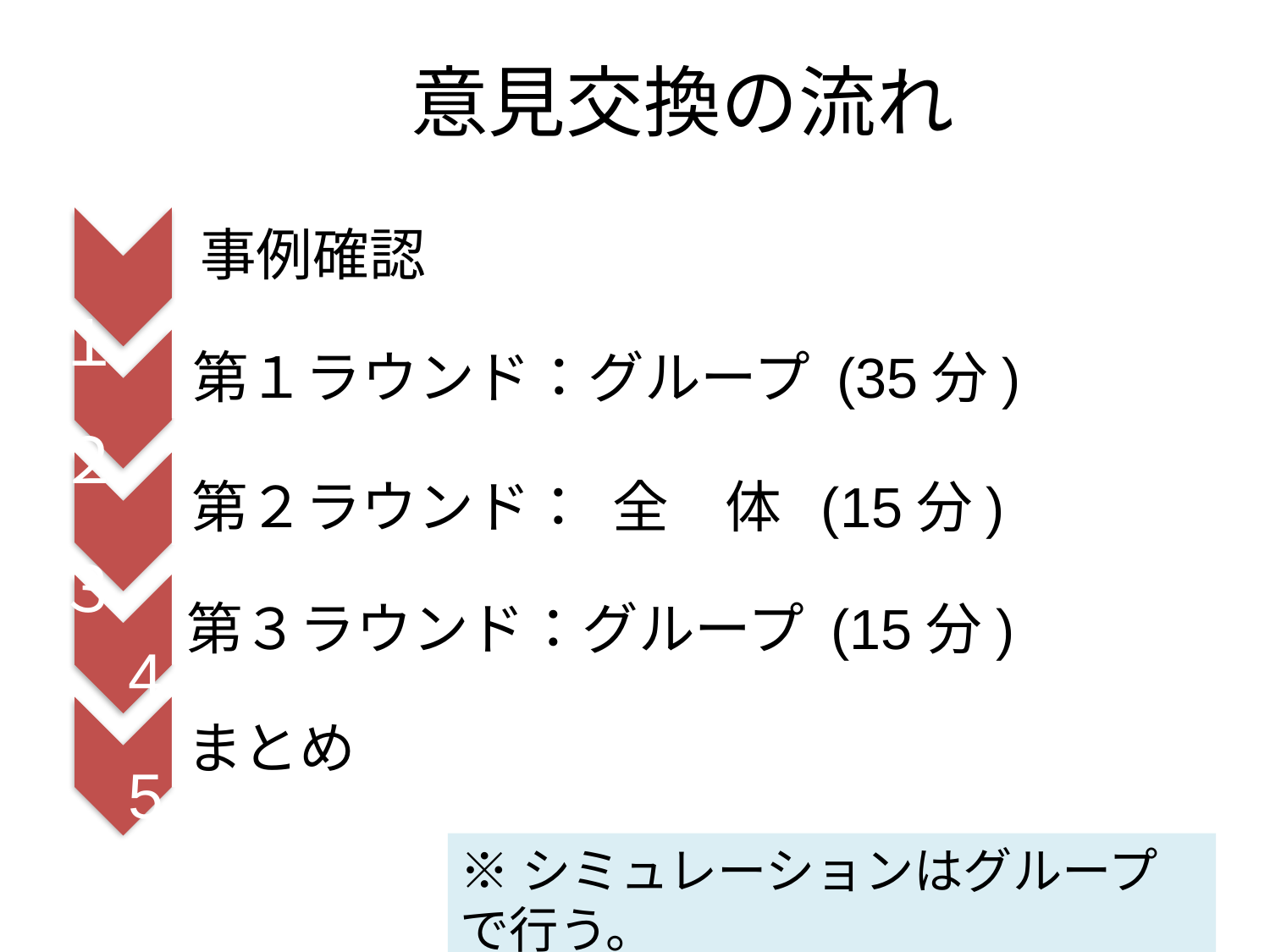

# 意見交換の流れ

 事例確認
　　１
第１ラウンド：グループ (35分)

　　２
第２ラウンド：  全　体  (15分)
　　３
第３ラウンド：グループ (15分)

　　4

まとめ
　　5

※シミュレーションはグループで行う。